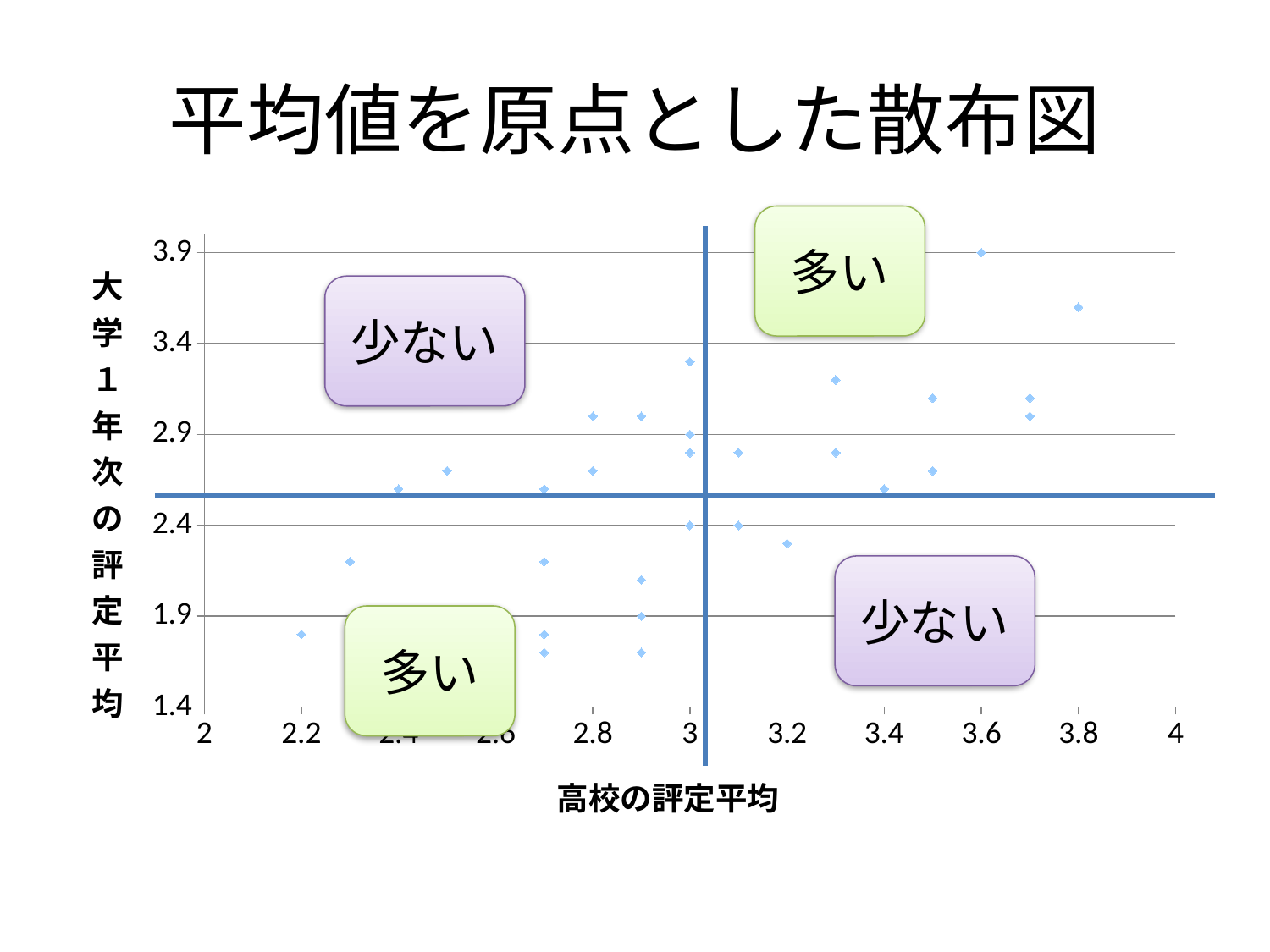

# 平均値を原点とした散布図
多い

### Chart

| Category | y |
|---|---|
少ない
少ない
多い